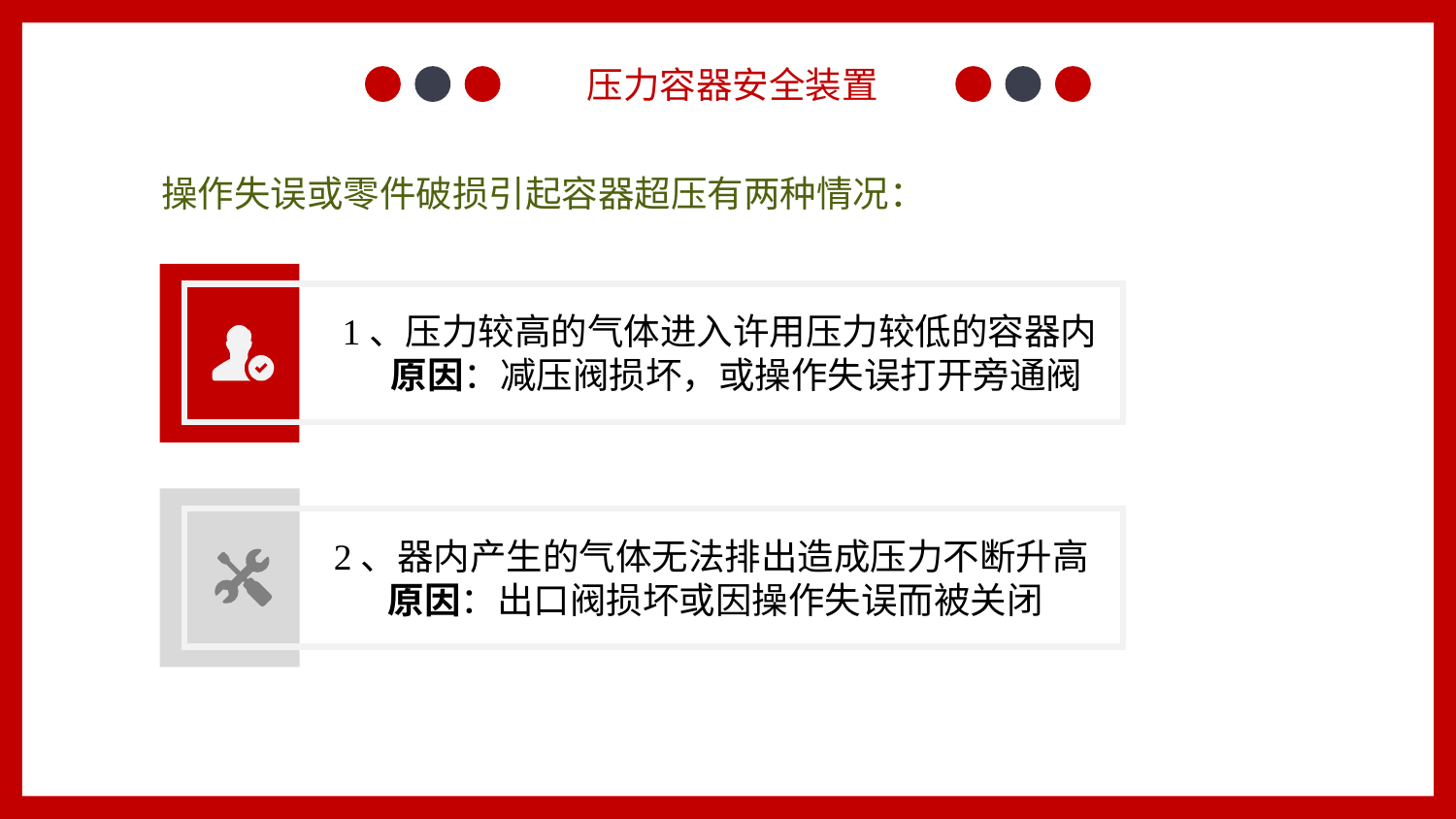

压力容器安全装置

操作失误或零件破损引起容器超压有两种情况：

 1、压力较高的气体进入许用压力较低的容器内
      原因：减压阀损坏，或操作失误打开旁通阀

    2、器内产生的气体无法排出造成压力不断升高
          原因：出口阀损坏或因操作失误而被关闭